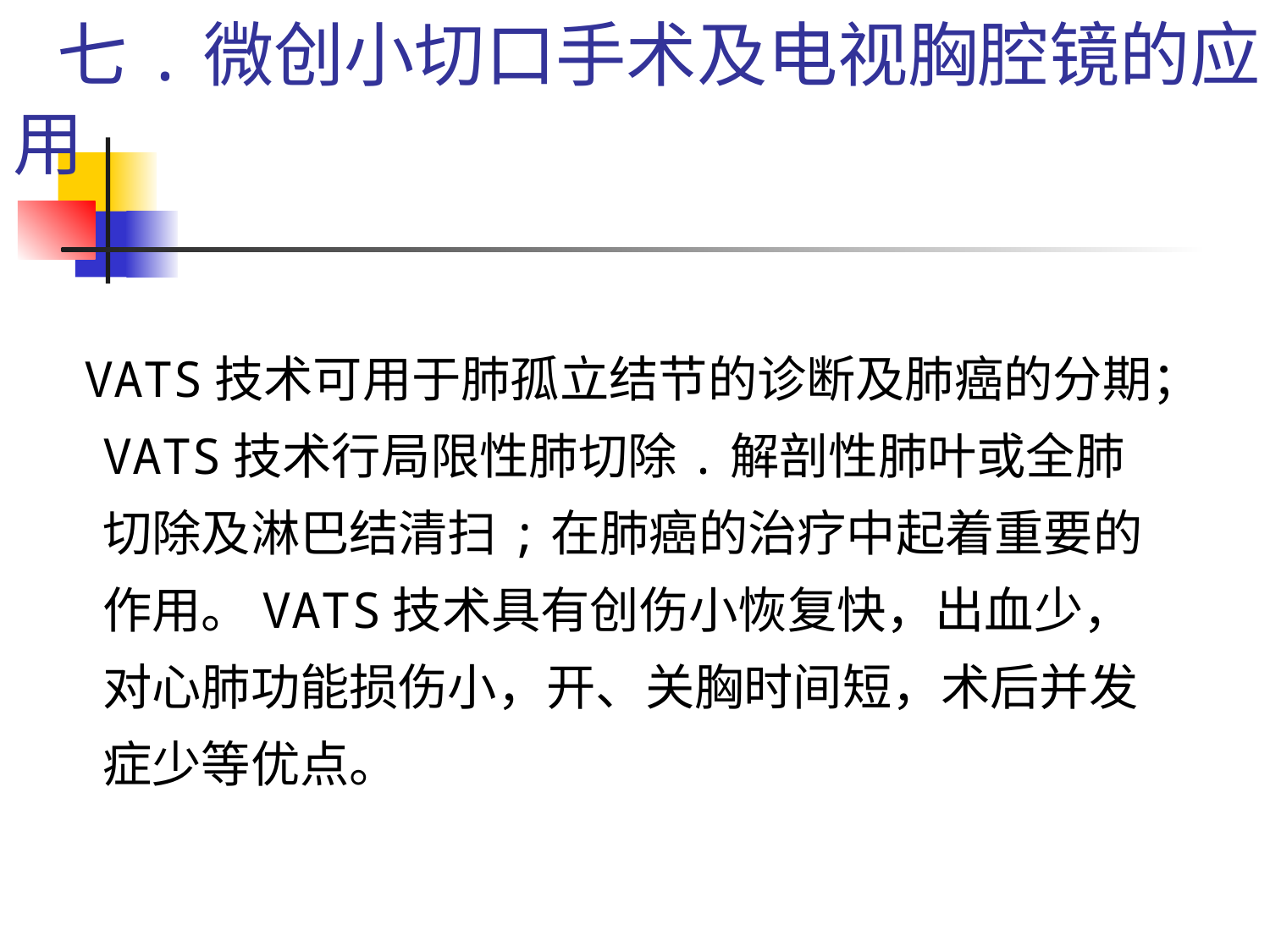

# 七.微创小切口手术及电视胸腔镜的应用
   VATS技术可用于肺孤立结节的诊断及肺癌的分期；VATS技术行局限性肺切除.解剖性肺叶或全肺切除及淋巴结清扫;在肺癌的治疗中起着重要的作用。VATS技术具有创伤小恢复快，出血少，对心肺功能损伤小，开、关胸时间短，术后并发症少等优点。